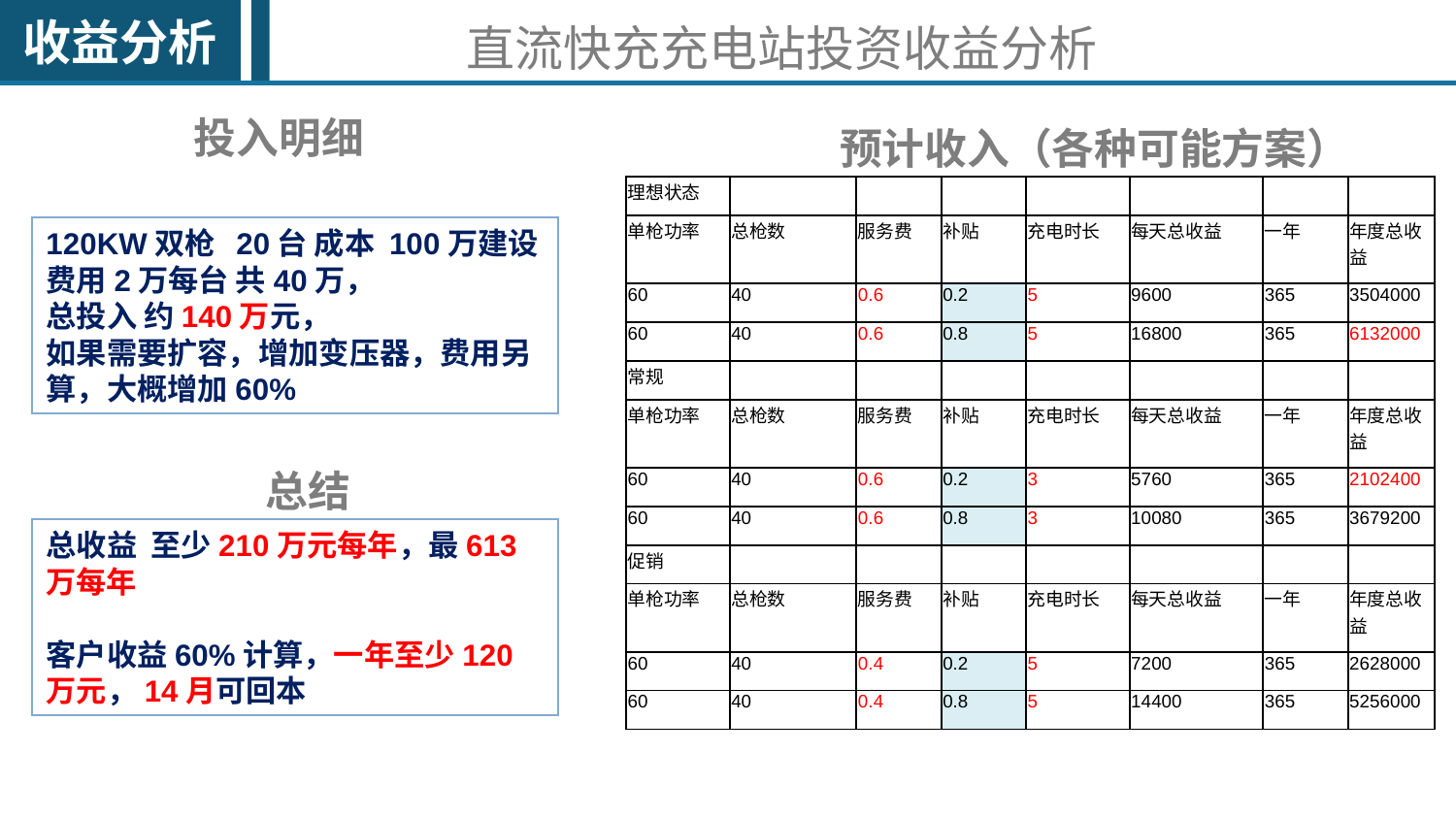

收益分析

# 直流快充充电站投资收益分析
投入明细
预计收入（各种可能方案）
| 理想状态 |  |  |  |  |  |  |  |
| --- | --- | --- | --- | --- | --- | --- | --- |
| 单枪功率 | 总枪数 | 服务费 | 补贴 | 充电时长 | 每天总收益 | 一年 | 年度总收益 |
| 60 | 40 | 0.6 | 0.2 | 5 | 9600 | 365 | 3504000 |
| 60 | 40 | 0.6 | 0.8 | 5 | 16800 | 365 | 6132000 |
| 常规 |  |  |  |  |  |  |  |
| 单枪功率 | 总枪数 | 服务费 | 补贴 | 充电时长 | 每天总收益 | 一年 | 年度总收益 |
| 60 | 40 | 0.6 | 0.2 | 3 | 5760 | 365 | 2102400 |
| 60 | 40 | 0.6 | 0.8 | 3 | 10080 | 365 | 3679200 |
| 促销 |  |  |  |  |  |  |  |
| 单枪功率 | 总枪数 | 服务费 | 补贴 | 充电时长 | 每天总收益 | 一年 | 年度总收益 |
| 60 | 40 | 0.4 | 0.2 | 5 | 7200 | 365 | 2628000 |
| 60 | 40 | 0.4 | 0.8 | 5 | 14400 | 365 | 5256000 |
120KW双枪  20台 成本 100万建设费用2万每台 共40万，
总投入 约140万元，
如果需要扩容，增加变压器，费用另算，大概增加60%
总结
总收益  至少210万元每年，最613万每年

客户收益60%计算，一年至少120万元，14月可回本